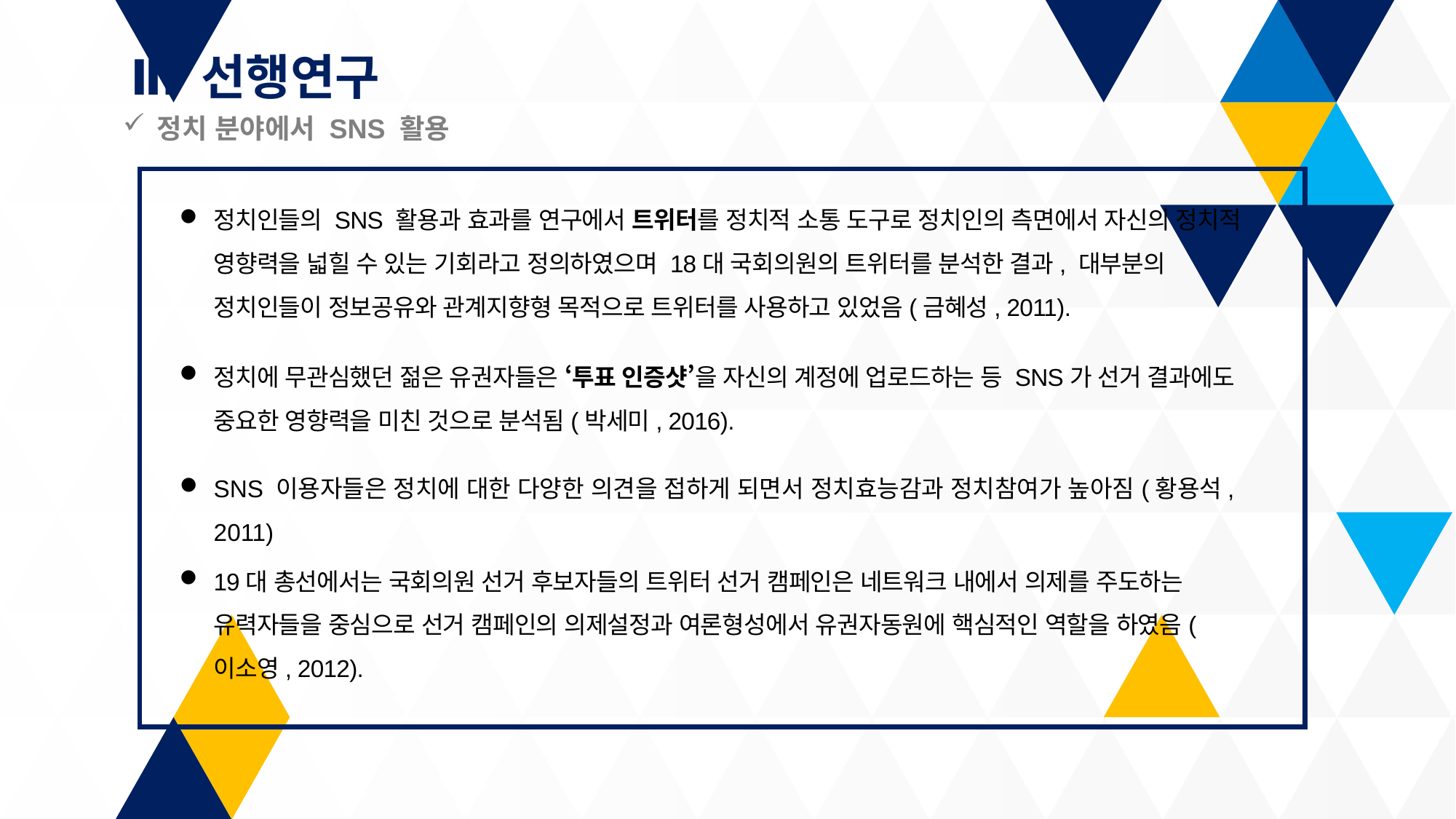

Ⅱ. 선행연구
정치 분야에서 SNS 활용

정치인들의 SNS 활용과 효과를 연구에서 트위터를 정치적 소통 도구로 정치인의 측면에서 자신의 정치적 영향력을 넓힐 수 있는 기회라고 정의하였으며 18대 국회의원의 트위터를 분석한 결과, 대부분의 정치인들이 정보공유와 관계지향형 목적으로 트위터를 사용하고 있었음(금혜성, 2011).

정치에 무관심했던 젊은 유권자들은 ‘투표 인증샷’을 자신의 계정에 업로드하는 등 SNS가 선거 결과에도 중요한 영향력을 미친 것으로 분석됨(박세미, 2016).
SNS 이용자들은 정치에 대한 다양한 의견을 접하게 되면서 정치효능감과 정치참여가 높아짐(황용석, 2011)
19대 총선에서는 국회의원 선거 후보자들의 트위터 선거 캠페인은 네트워크 내에서 의제를 주도하는 유력자들을 중심으로 선거 캠페인의 의제설정과 여론형성에서 유권자동원에 핵심적인 역할을 하였음(이소영, 2012).